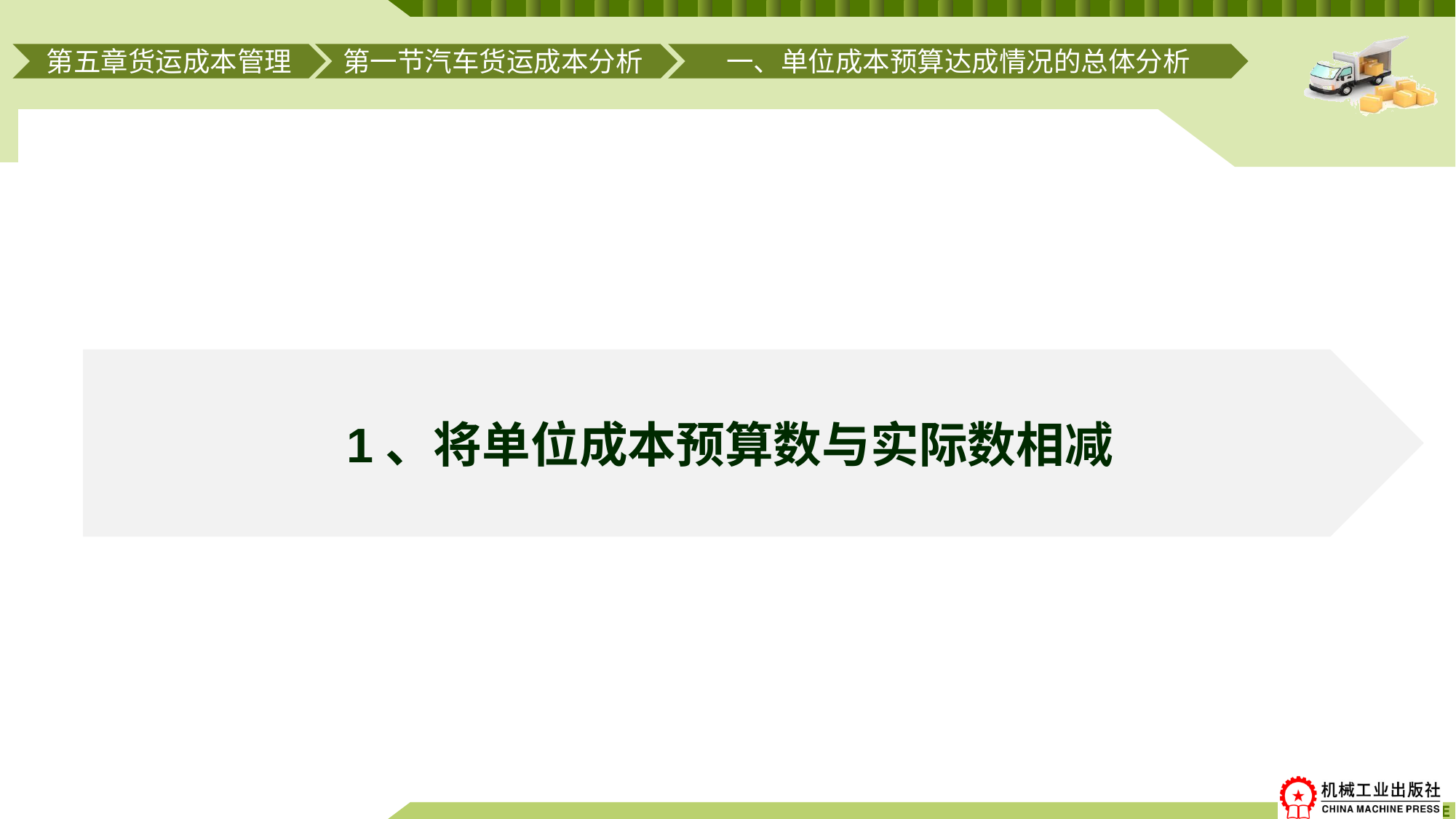

第一节汽车货运成本分析
一、单位成本预算达成情况的总体分析
第五章货运成本管理
1、将单位成本预算数与实际数相减